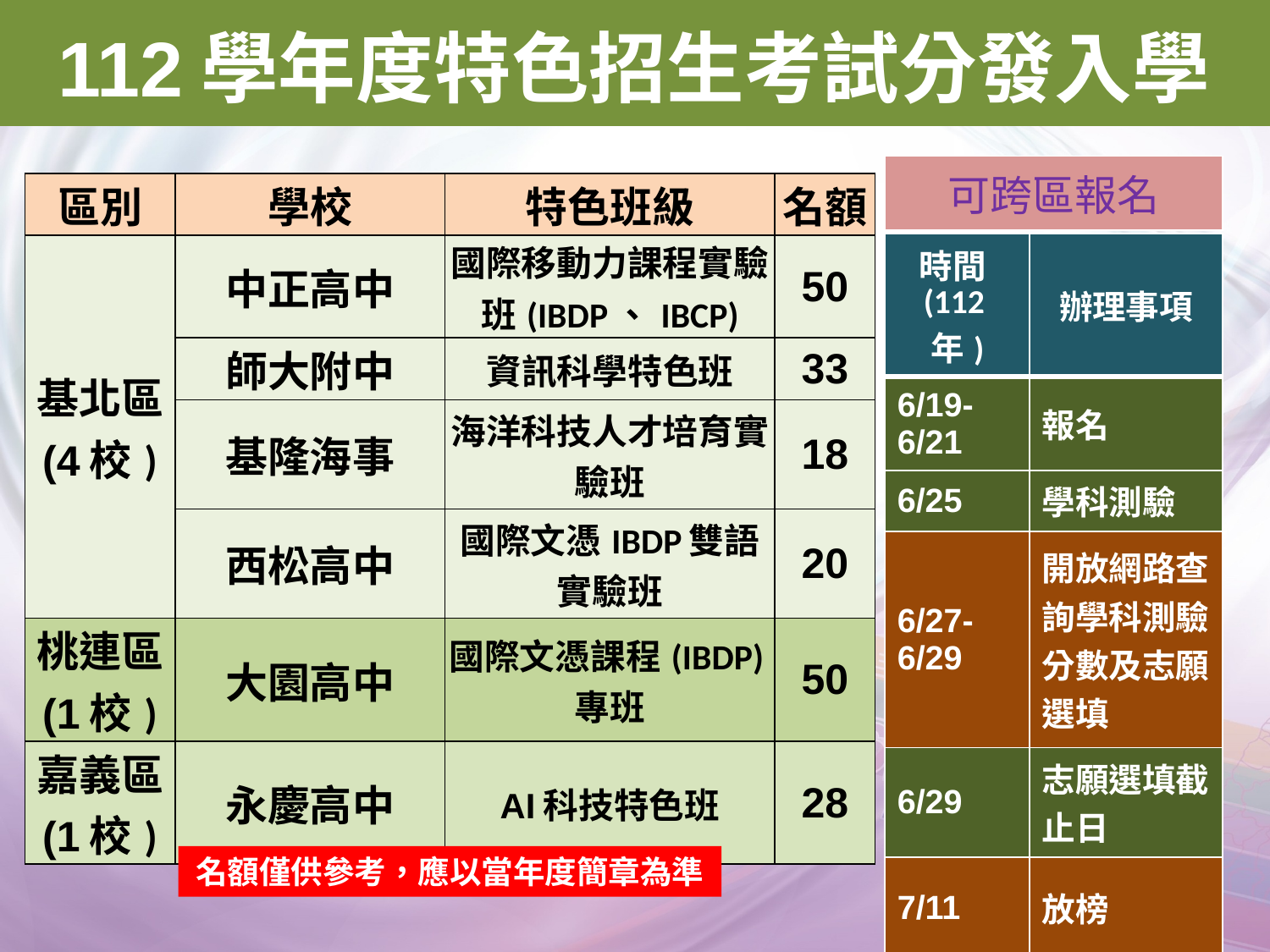

112學年度特色招生考試分發入學
| 可跨區報名 |
| --- |
| 區別 | 學校 | 特色班級 | 名額 |
| --- | --- | --- | --- |
| 基北區 (4校) | 中正高中 | 國際移動力課程實驗班(IBDP、IBCP) | 50 |
|  | 師大附中 | 資訊科學特色班 | 33 |
|  | 基隆海事 | 海洋科技人才培育實驗班 | 18 |
|  | 西松高中 | 國際文憑IBDP雙語實驗班 | 20 |
| 桃連區 (1校) | 大園高中 | 國際文憑課程(IBDP)專班 | 50 |
| 嘉義區 (1校) | 永慶高中 | AI科技特色班 | 28 |
| 時間(112年) | 辦理事項 |
| --- | --- |
| 6/19-6/21 | 報名 |
| 6/25 | 學科測驗 |
| 6/27- 6/29 | 開放網路查詢學科測驗分數及志願選填 |
| 6/29 | 志願選填截止日 |
| 7/11 | 放榜 |
名額僅供參考，應以當年度簡章為準
97